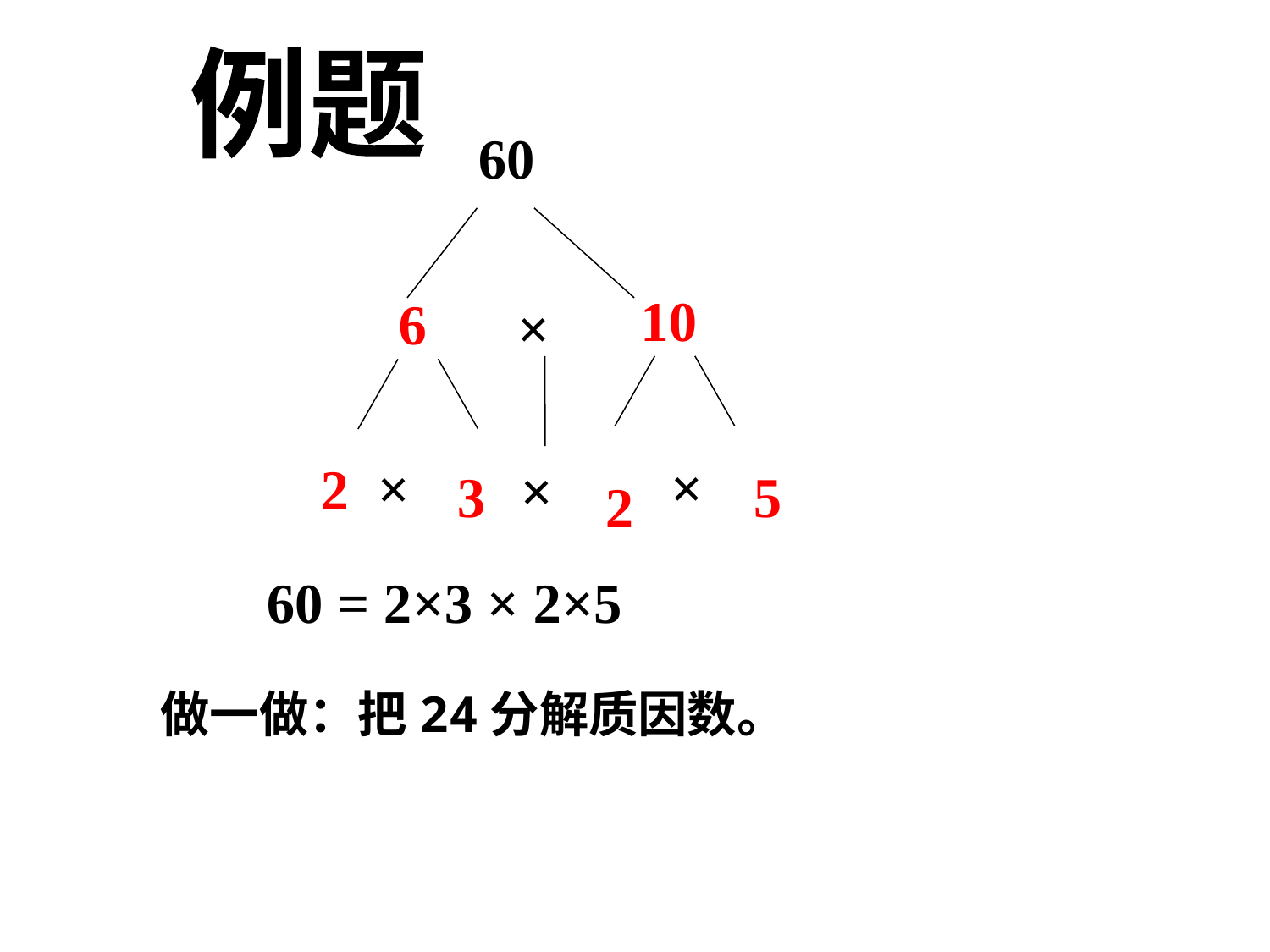

例题
60

10
6
×

×
×
2
×
3
5
2
60 = 2×3 × 2×5
做一做：把24分解质因数。